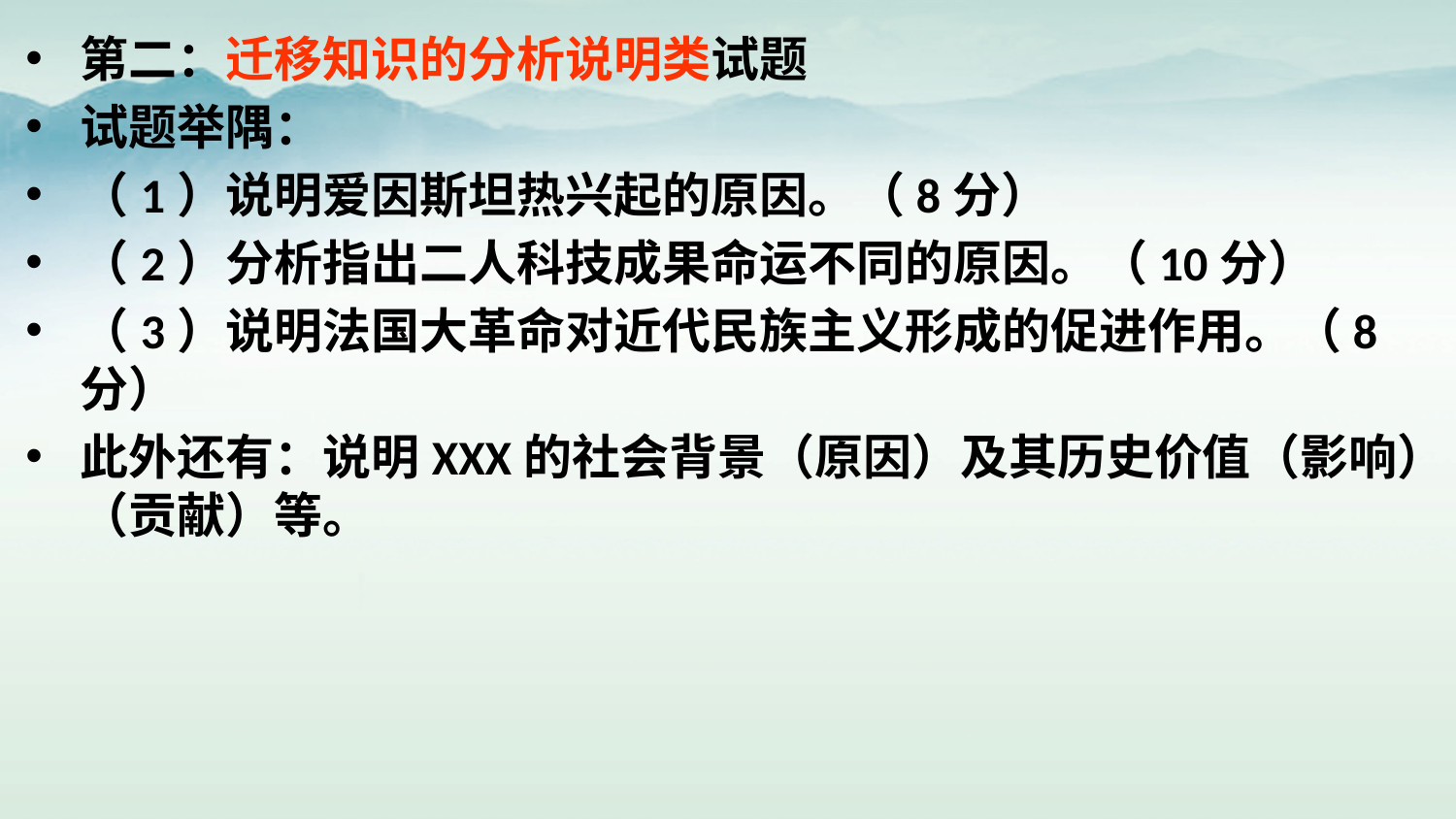

第二：迁移知识的分析说明类试题
试题举隅：
（1）说明爱因斯坦热兴起的原因。（8分）
（2）分析指出二人科技成果命运不同的原因。（10分）
（3）说明法国大革命对近代民族主义形成的促进作用。（8分）
此外还有：说明XXX的社会背景（原因）及其历史价值（影响）（贡献）等。